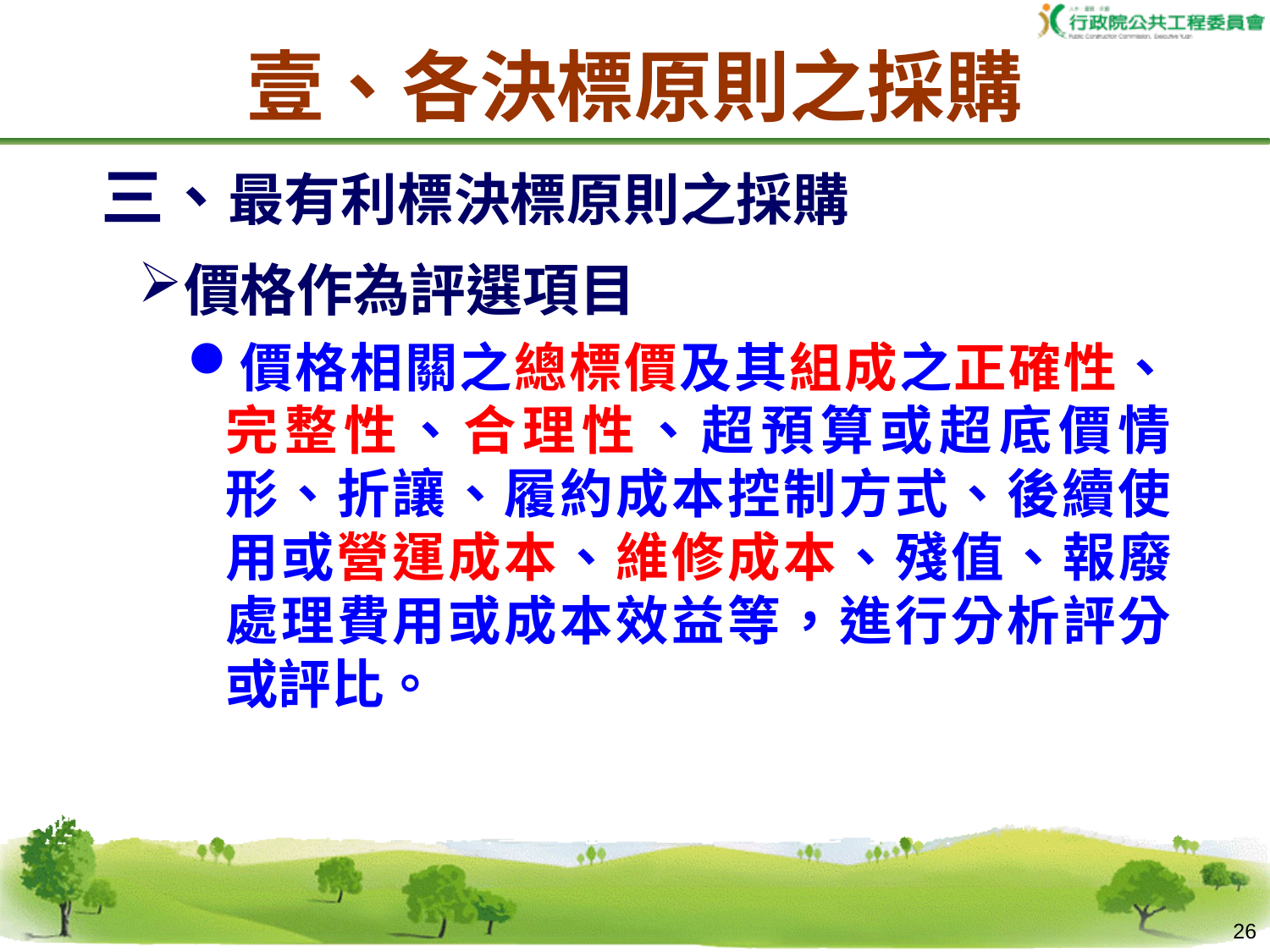

壹、各決標原則之採購
三、最有利標決標原則之採購
價格作為評選項目
價格相關之總標價及其組成之正確性、完整性、合理性、超預算或超底價情形、折讓、履約成本控制方式、後續使用或營運成本、維修成本、殘值、報廢處理費用或成本效益等，進行分析評分或評比。

26